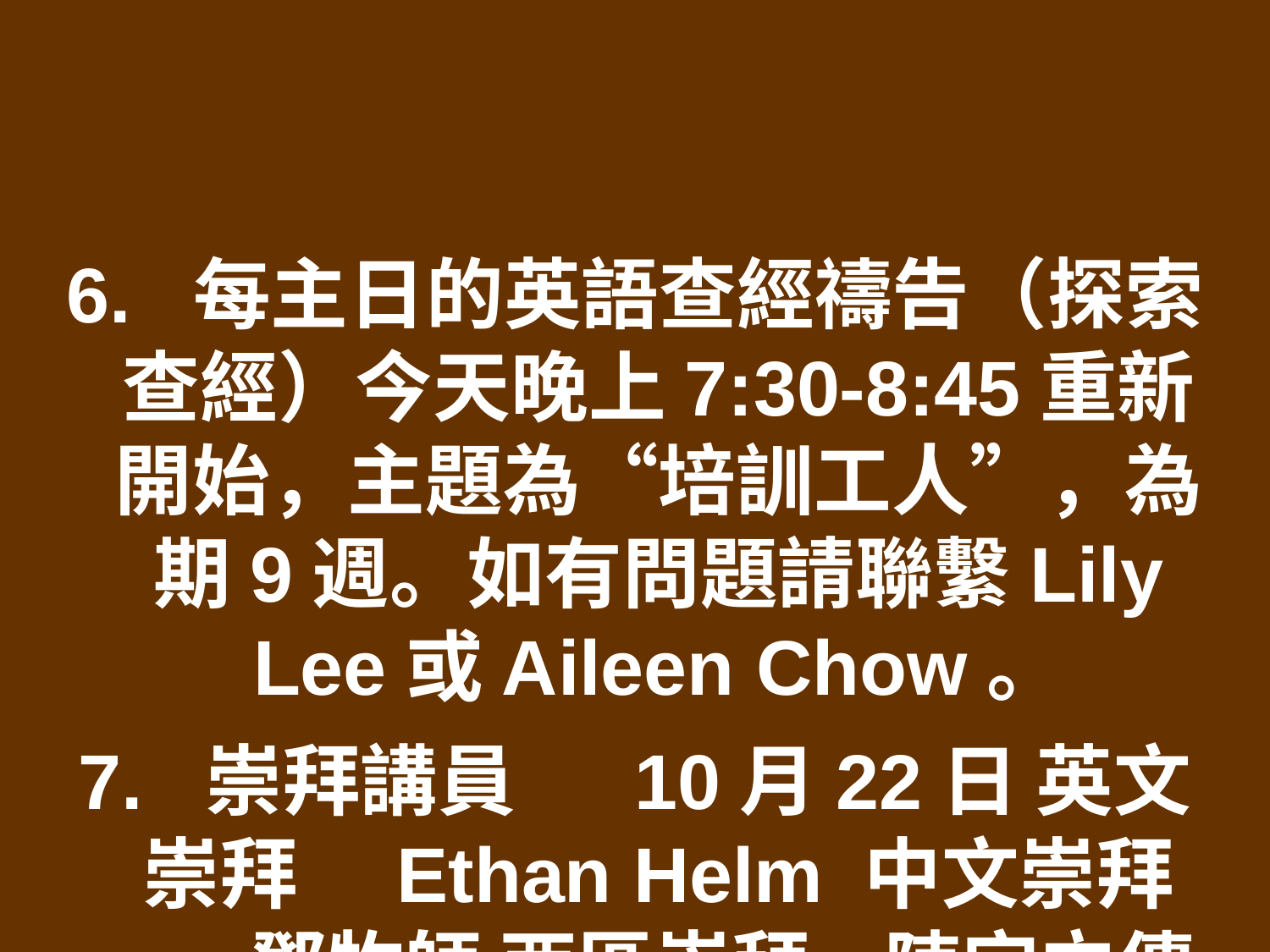

6.  每主日的英語查經禱告（探索查經）今天晚上7:30-8:45重新開始，主題為“培訓工人”，為期9週。如有問題請聯繫Lily Lee或Aileen Chow。
7.  崇拜講員 	10月22日 英文崇拜	Ethan Helm 中文崇拜	鄧牧師 西區崇拜	陳定立傳道